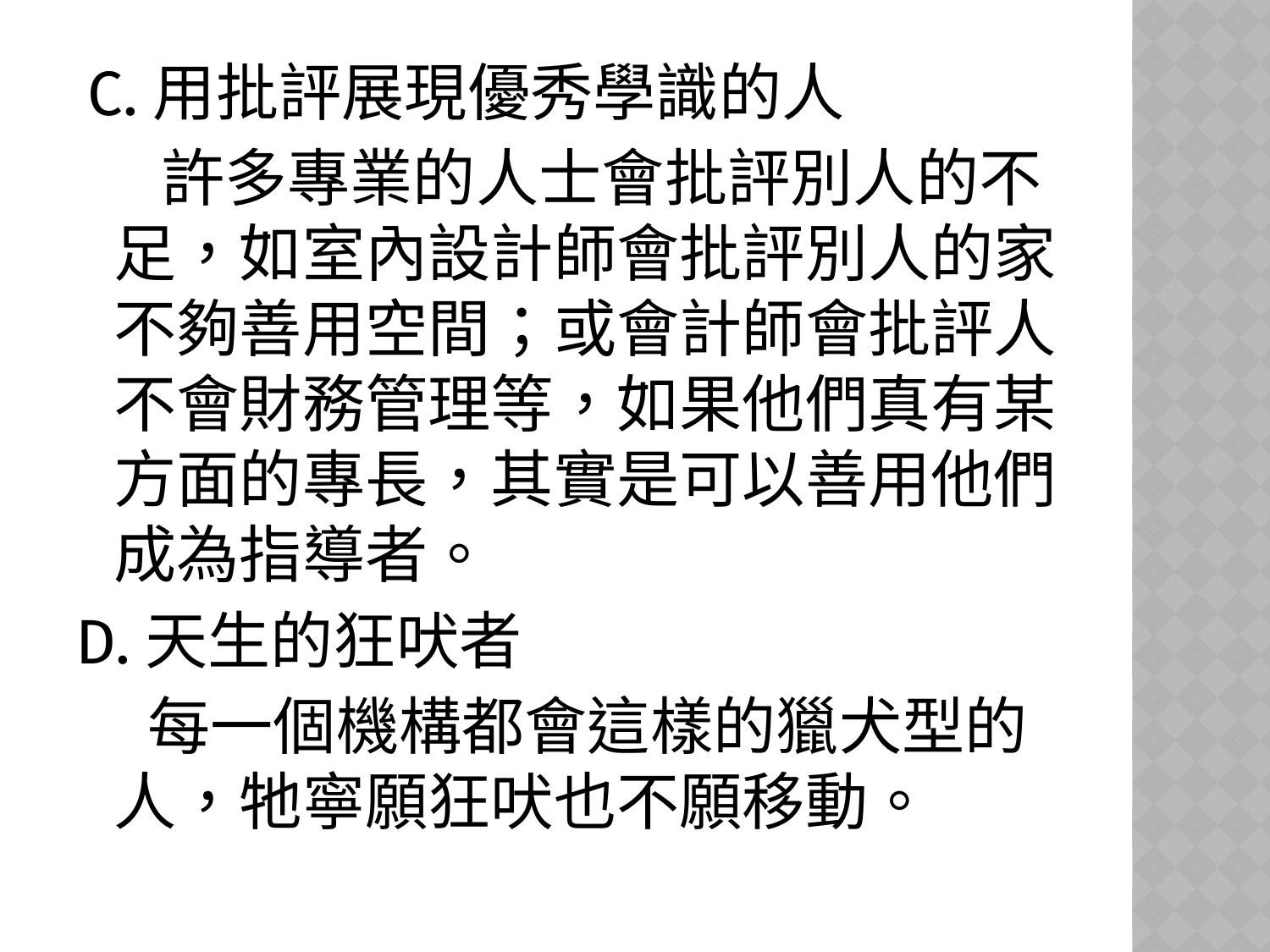

C.用批評展現優秀學識的人
     許多專業的人士會批評別人的不足，如室內設計師會批評別人的家不夠善用空間；或會計師會批評人不會財務管理等，如果他們真有某方面的專長，其實是可以善用他們成為指導者。
D.天生的狂吠者
    每一個機構都會這樣的獵犬型的人，牠寧願狂吠也不願移動。